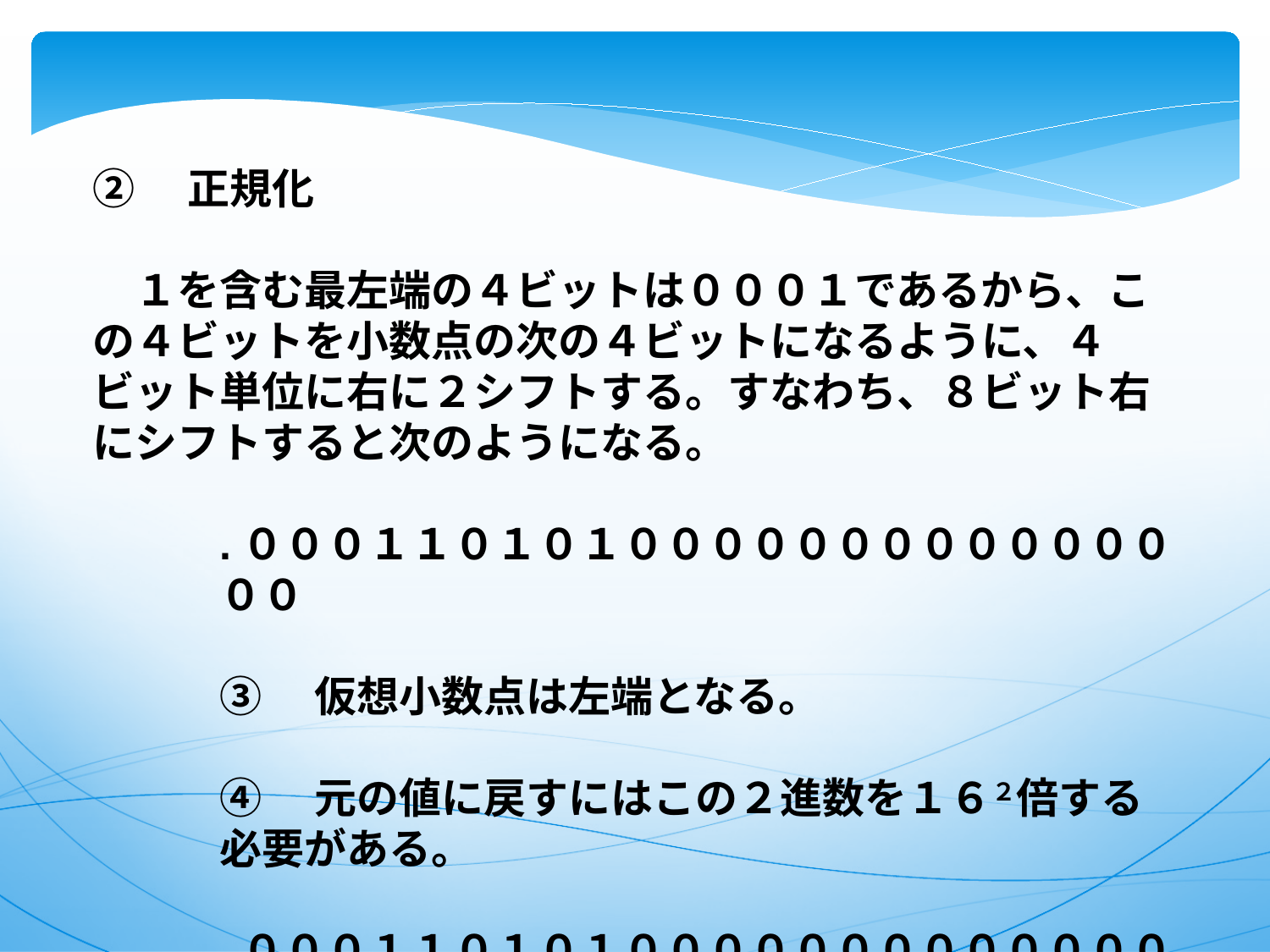

②　正規化

　１を含む最左端の４ビットは０００１であるから、この４ビットを小数点の次の４ビットになるように、４ビット単位に右に２シフトする。すなわち、８ビット右にシフトすると次のようになる。

.０００１１０１０１０００００００００００００００

③　仮想小数点は左端となる。

④　元の値に戻すにはこの２進数を１６２倍する必要がある。

.０００１１０１０１０００００００００００００００×１６２